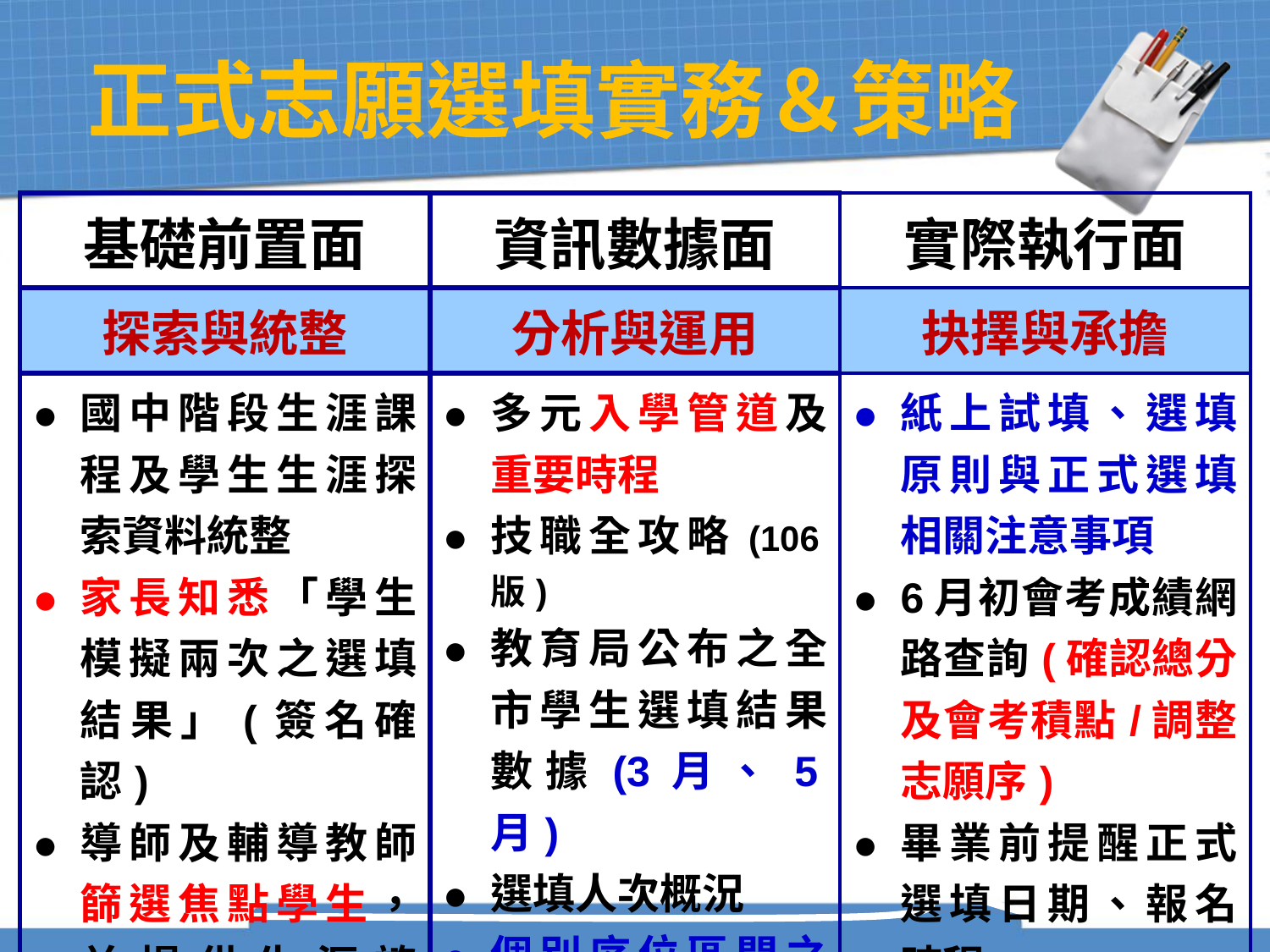

正式志願選填實務＆策略
| 基礎前置面 | 資訊數據面 | 實際執行面 |
| --- | --- | --- |
| 探索與統整 | 分析與運用 | 抉擇與承擔 |
| 國中階段生涯課程及學生生涯探索資料統整 家長知悉「學生模擬兩次之選填結果」(簽名確認) 導師及輔導教師篩選焦點學生，並提供生涯諮詢/輔導 | 多元入學管道及重要時程 技職全攻略(106版) 教育局公布之全市學生選填結果數據(3月、5月) 選填人次概況 個別序位區間之查詢與運用(6月中) | 紙上試填、選填原則與正式選填相關注意事項 6月初會考成績網路查詢(確認總分及會考積點/調整志願序) 畢業前提醒正式選填日期、報名時程 高中職免試續招 |
29